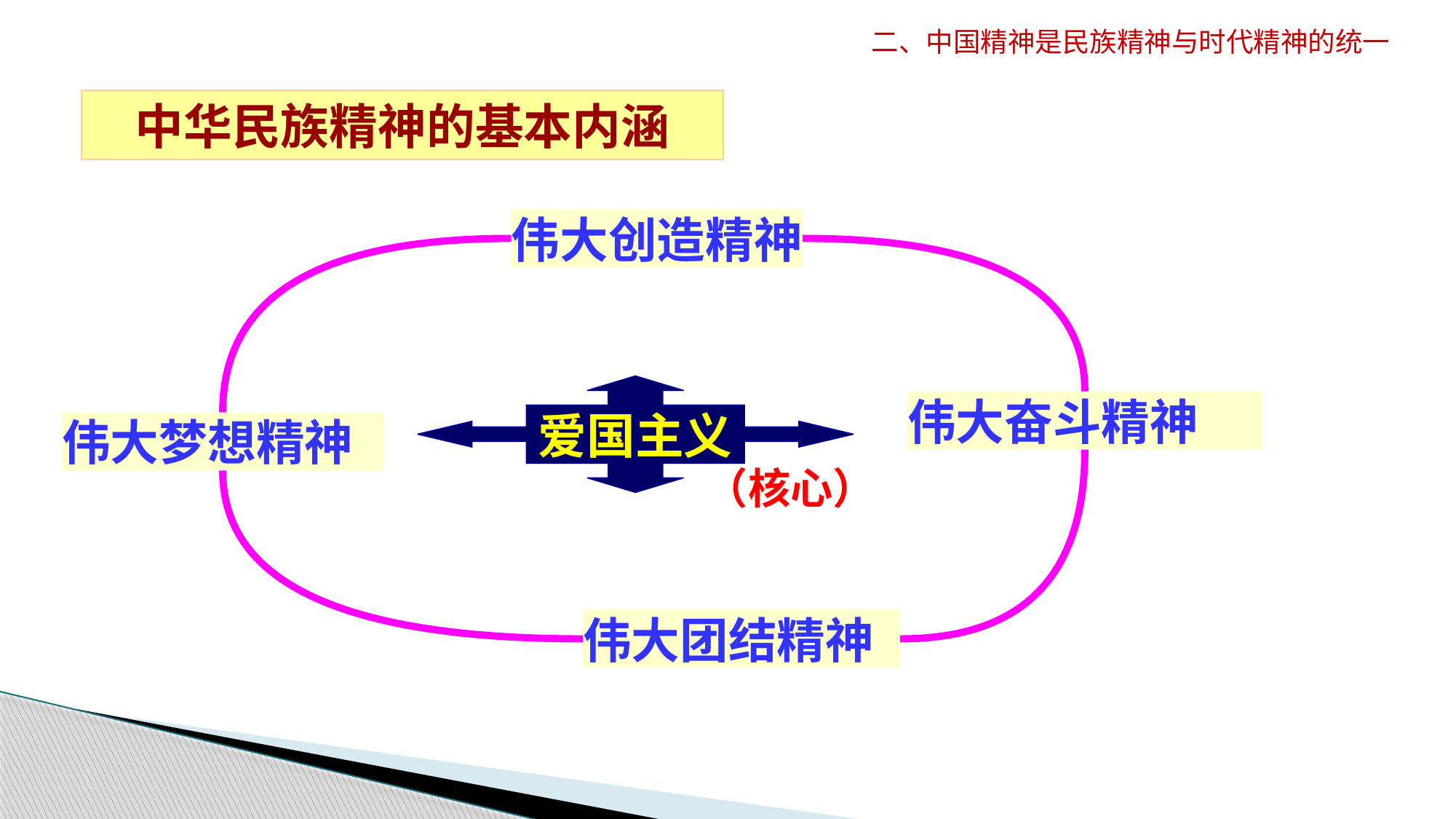

二、中国精神是民族精神与时代精神的统一
中华民族精神的基本内涵
伟大创造精神
伟大奋斗精神
伟大梦想精神
伟大团结精神
爱国主义
（核心）